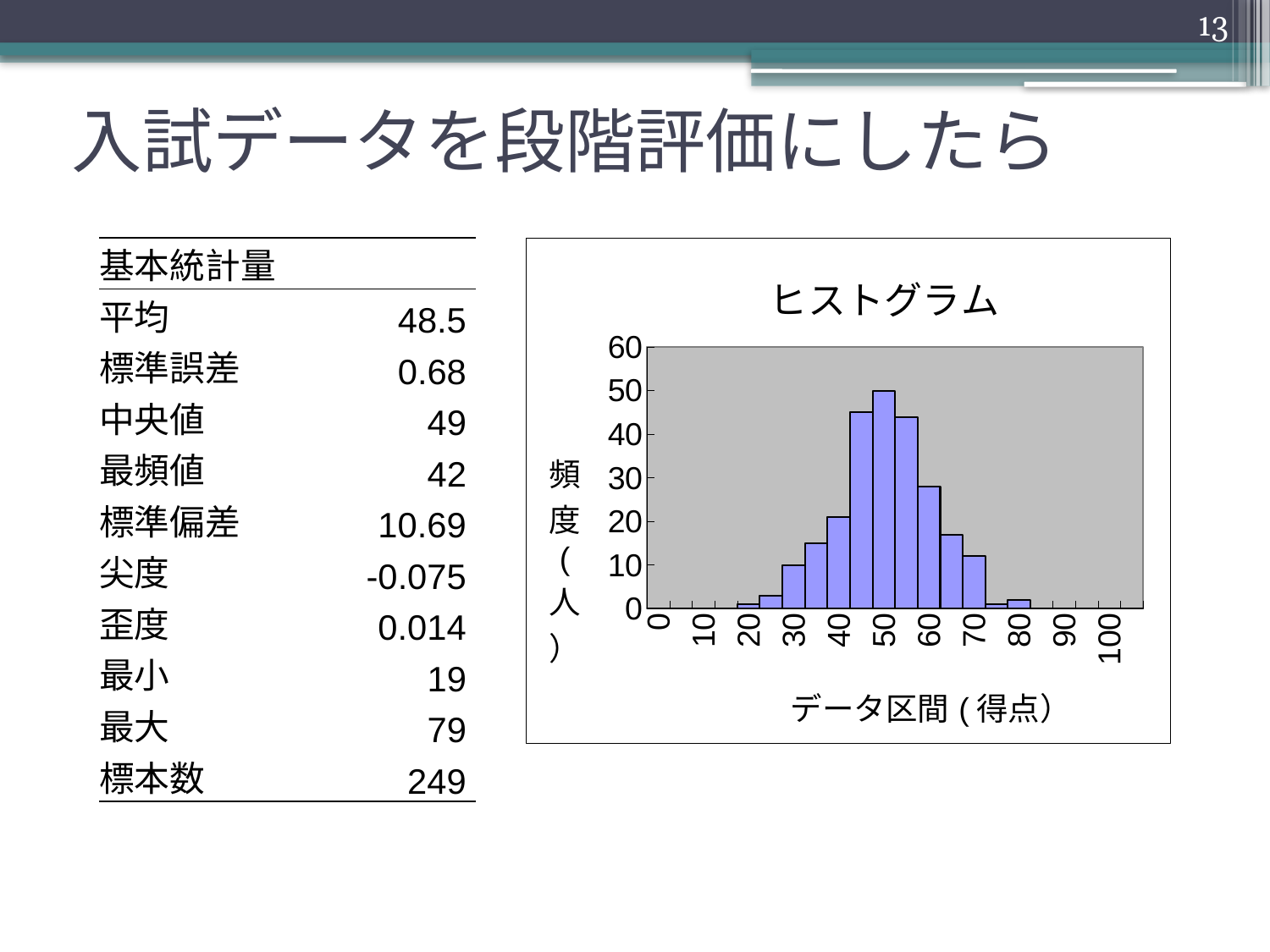

13
# 入試データを段階評価にしたら

### Chart: ヒストグラム

| Category |  |
|---|---|
| 0 | 0.0 |
| 5 | 0.0 |
| 10 | 0.0 |
| 15 | 0.0 |
| 20 | 1.0 |
| 25 | 3.0 |
| 30 | 10.0 |
| 35 | 15.0 |
| 40 | 21.0 |
| 45 | 45.0 |
| 50 | 50.0 |
| 55 | 44.0 |
| 60 | 28.0 |
| 65 | 17.0 |
| 70 | 12.0 |
| 75 | 1.0 |
| 80 | 2.0 |
| 85 | 0.0 |
| 90 | 0.0 |
| 95 | 0.0 |
| 100 | 0.0 |
| 次の級 | 0.0 |
| 基本統計量 |  |
| --- | --- |
| 平均 | 48.5 |
| 標準誤差 | 0.68 |
| 中央値 | 49 |
| 最頻値 | 42 |
| 標準偏差 | 10.69 |
| 尖度 | -0.075 |
| 歪度 | 0.014 |
| 最小 | 19 |
| 最大 | 79 |
| 標本数 | 249 |